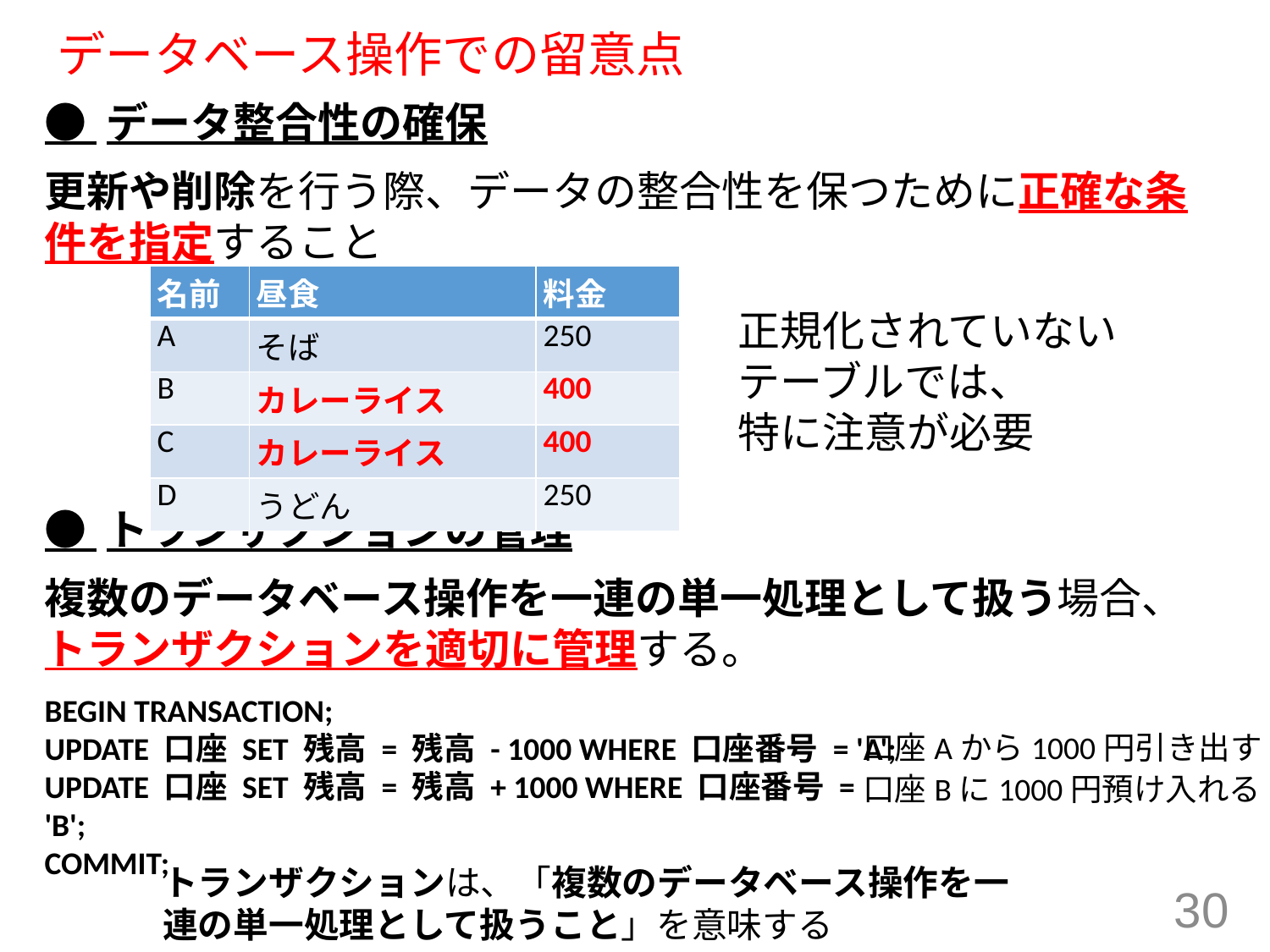

# データベース操作での留意点
● データ整合性の確保
更新や削除を行う際、データの整合性を保つために正確な条件を指定すること

● トランザクションの管理
複数のデータベース操作を一連の単一処理として扱う場合、トランザクションを適切に管理する。

| 名前 | 昼食 | 料金 |
| --- | --- | --- |
| A | そば | 250 |
| B | カレーライス | 400 |
| C | カレーライス | 400 |
| D | うどん | 250 |
正規化されていない
テーブルでは、
特に注意が必要
BEGIN TRANSACTION;
UPDATE 口座 SET 残高 = 残高 - 1000 WHERE 口座番号 = 'A';
UPDATE 口座 SET 残高 = 残高 + 1000 WHERE 口座番号 = 'B';
COMMIT;
口座Aから1000円引き出す
口座Bに1000円預け入れる
トランザクションは、「複数のデータベース操作を一連の単一処理として扱うこと」を意味する
30